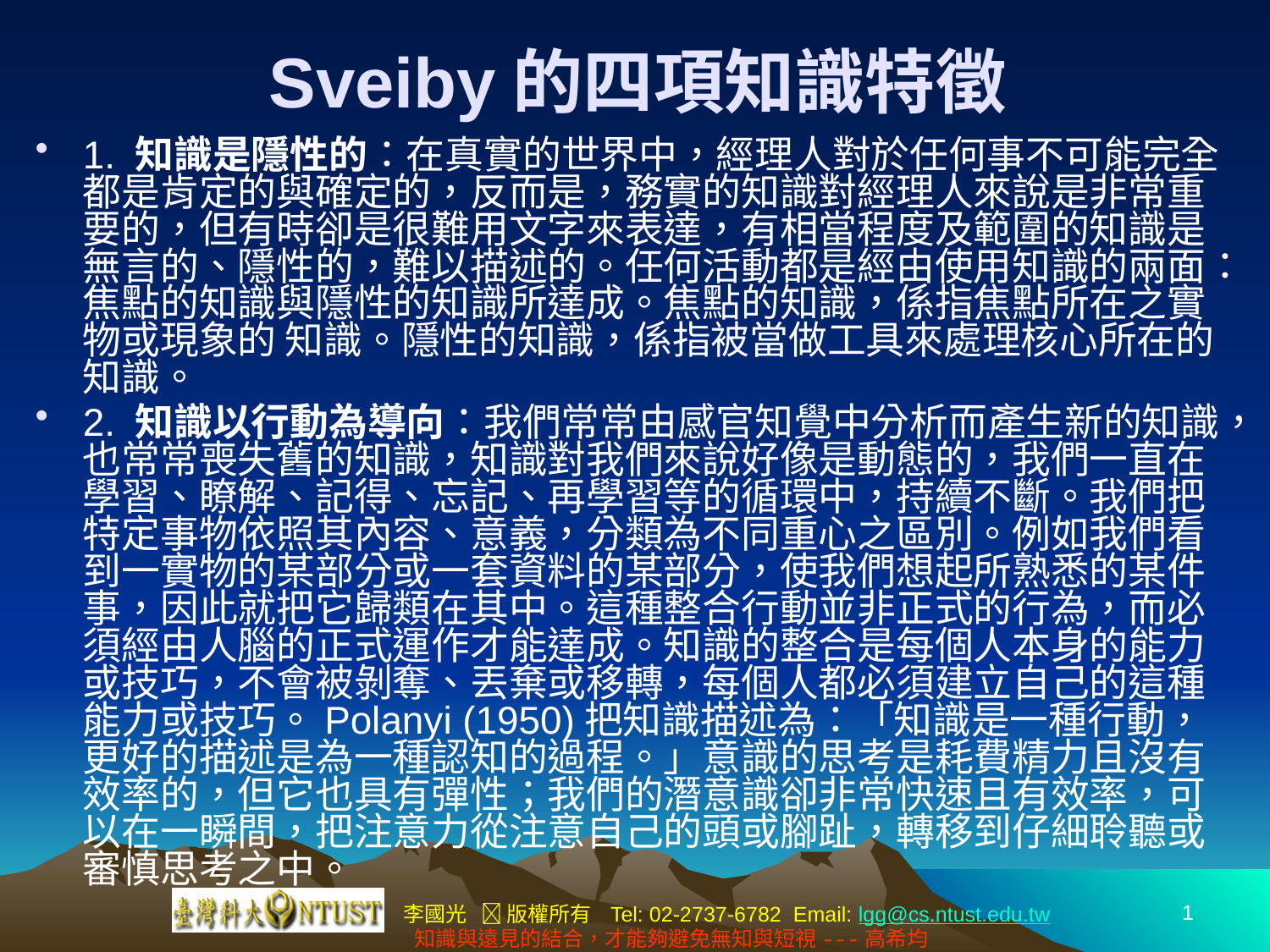

# Sveiby的四項知識特徵
1. 知識是隱性的：在真實的世界中，經理人對於任何事不可能完全都是肯定的與確定的，反而是，務實的知識對經理人來說是非常重要的，但有時卻是很難用文字來表達，有相當程度及範圍的知識是無言的、隱性的，難以描述的。任何活動都是經由使用知識的兩面：焦點的知識與隱性的知識所達成。焦點的知識，係指焦點所在之實物或現象的 知識。隱性的知識，係指被當做工具來處理核心所在的知識。
2. 知識以行動為導向：我們常常由感官知覺中分析而產生新的知識，也常常喪失舊的知識，知識對我們來說好像是動態的，我們一直在學習、瞭解、記得、忘記、再學習等的循環中，持續不斷。我們把特定事物依照其內容、意義，分類為不同重心之區別。例如我們看到一實物的某部分或一套資料的某部分，使我們想起所熟悉的某件事，因此就把它歸類在其中。這種整合行動並非正式的行為，而必須經由人腦的正式運作才能達成。知識的整合是每個人本身的能力或技巧，不會被剝奪、丟棄或移轉，每個人都必須建立自己的這種能力或技巧。Polanyi (1950)把知識描述為：「知識是一種行動，更好的描述是為一種認知的過程。」意識的思考是耗費精力且沒有效率的，但它也具有彈性；我們的潛意識卻非常快速且有效率，可以在一瞬間，把注意力從注意自己的頭或腳趾，轉移到仔細聆聽或審慎思考之中。
1